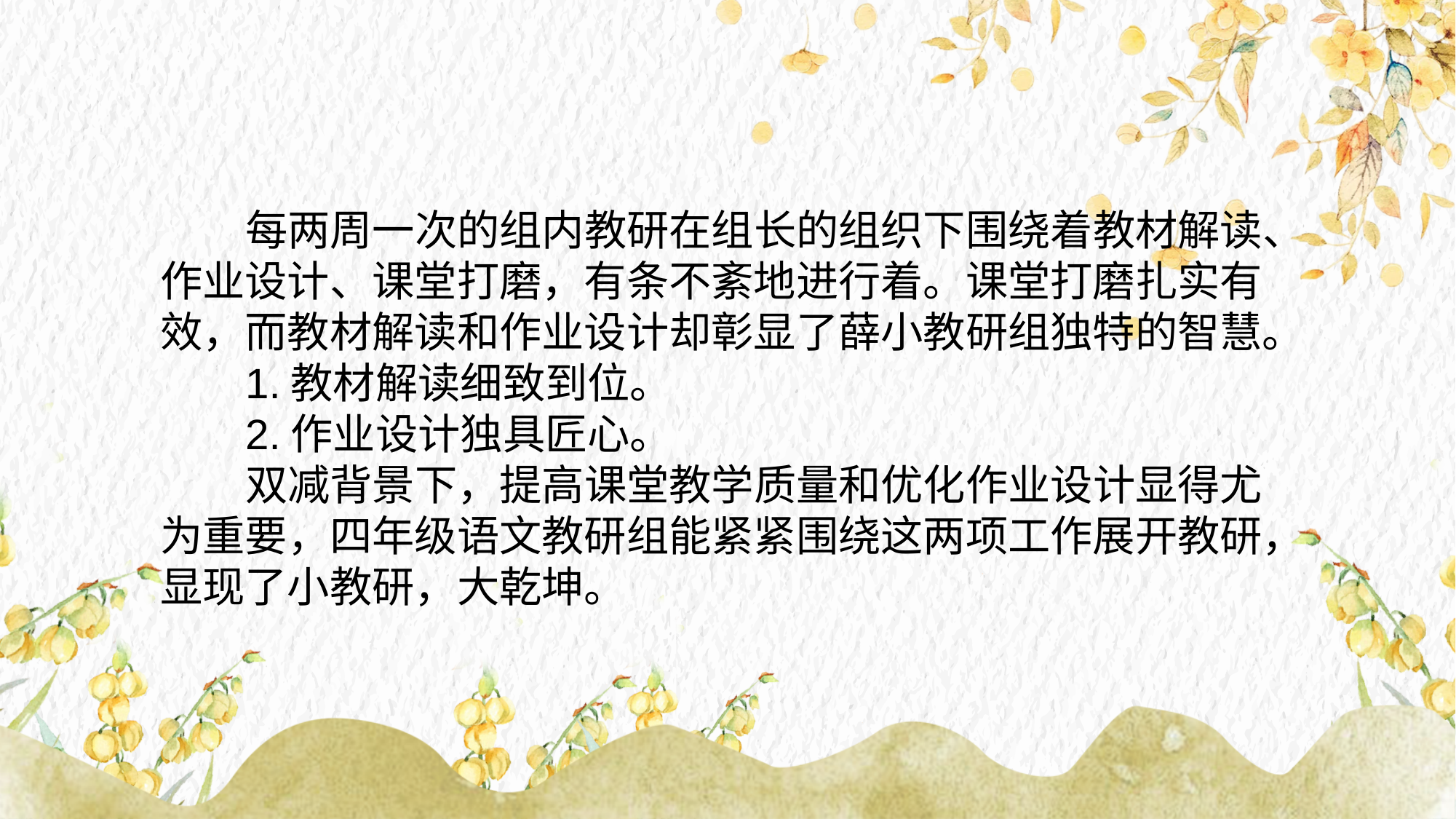

每两周一次的组内教研在组长的组织下围绕着教材解读、作业设计、课堂打磨，有条不紊地进行着。课堂打磨扎实有效，而教材解读和作业设计却彰显了薛小教研组独特的智慧。
1.教材解读细致到位。
2.作业设计独具匠心。
双减背景下，提高课堂教学质量和优化作业设计显得尤为重要，四年级语文教研组能紧紧围绕这两项工作展开教研，显现了小教研，大乾坤。